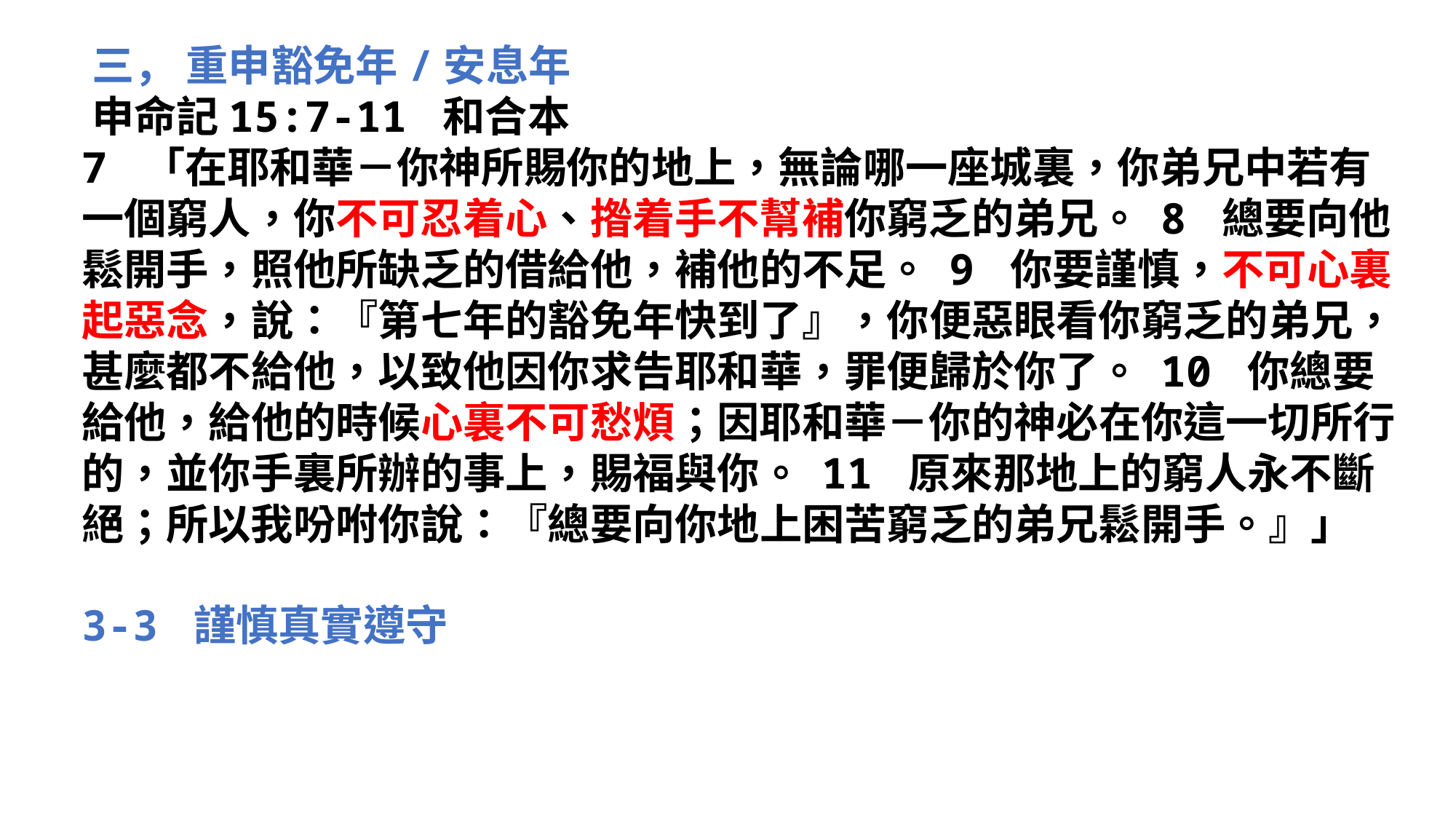

‪‪‪‪三， 重申豁免年/安息年
‪‪‪‪‪‪申命記‬15:7-11 和合本
7 「在耶和華－你神所賜你的地上，無論哪一座城裏，你弟兄中若有一個窮人，你不可忍着心、揝着手不幫補你窮乏的弟兄。 8 總要向他鬆開手，照他所缺乏的借給他，補他的不足。 9 你要謹慎，不可心裏起惡念，說：『第七年的豁免年快到了』，你便惡眼看你窮乏的弟兄，甚麼都不給他，以致他因你求告耶和華，罪便歸於你了。 10 你總要給他，給他的時候心裏不可愁煩；因耶和華－你的神必在你這一切所行的，並你手裏所辦的事上，賜福與你。 11 原來那地上的窮人永不斷絕；所以我吩咐你說：『總要向你地上困苦窮乏的弟兄鬆開手。』」

3-3 謹慎真實遵守
‪